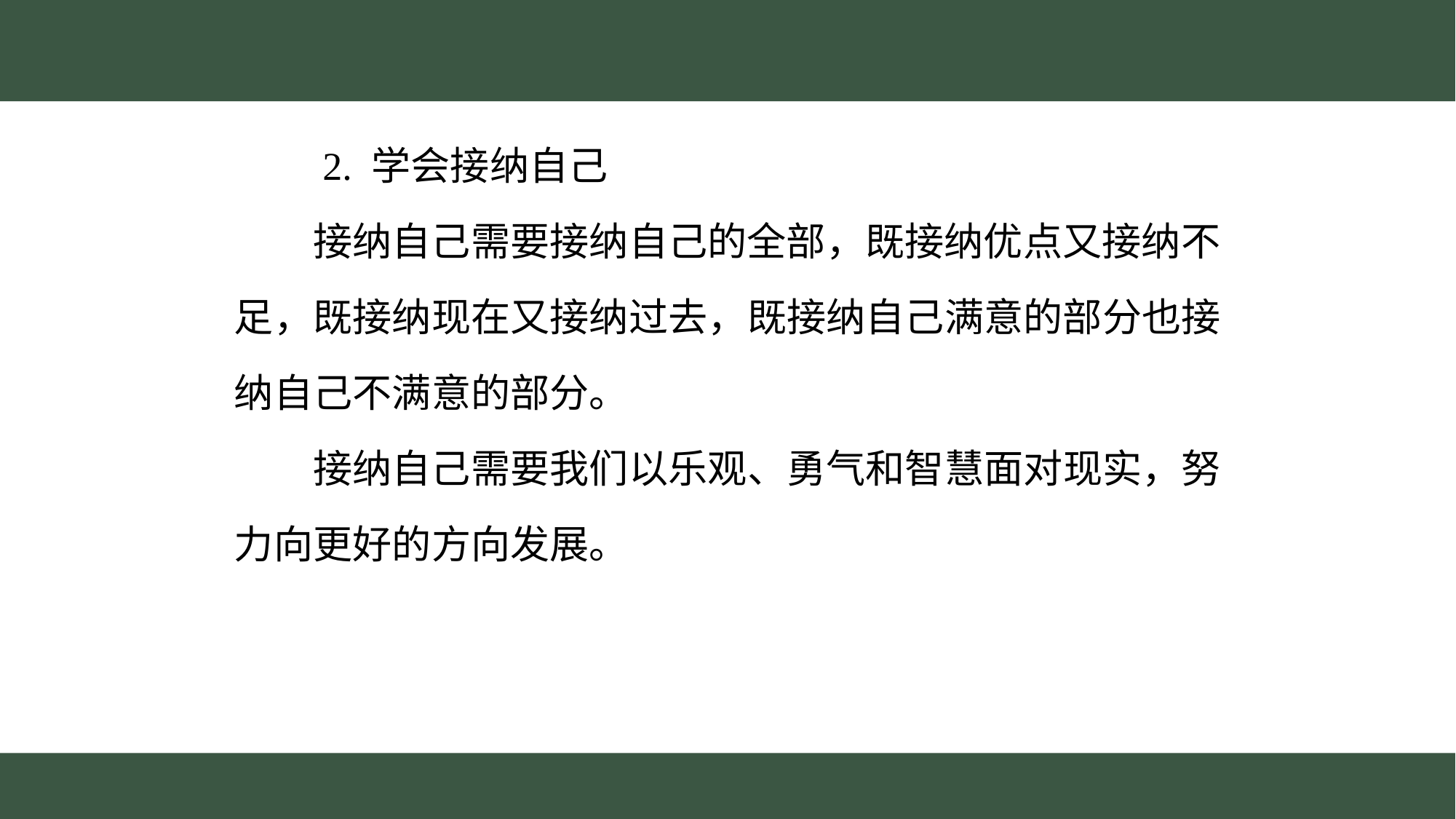

2. 学会接纳自己
　　接纳自己需要接纳自己的全部，既接纳优点又接纳不
足，既接纳现在又接纳过去，既接纳自己满意的部分也接
纳自己不满意的部分。
　　接纳自己需要我们以乐观、勇气和智慧面对现实，努
力向更好的方向发展。